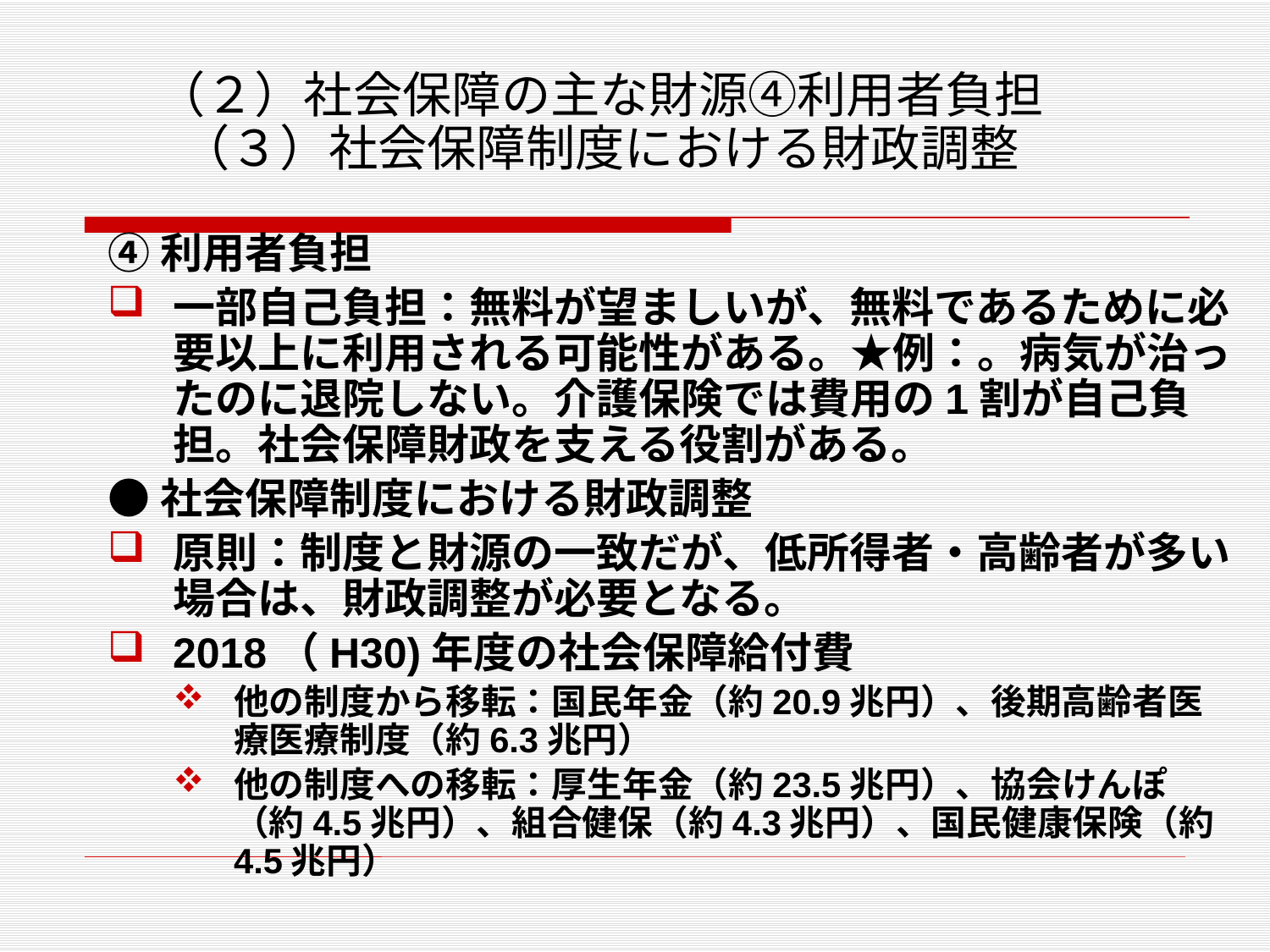

# （２）社会保障の主な財源④利用者負担 （３）社会保障制度における財政調整
④利用者負担
一部自己負担：無料が望ましいが、無料であるために必要以上に利用される可能性がある。★例：。病気が治ったのに退院しない。介護保険では費用の1割が自己負担。社会保障財政を支える役割がある。
●社会保障制度における財政調整
原則：制度と財源の一致だが、低所得者・高齢者が多い場合は、財政調整が必要となる。
2018（H30)年度の社会保障給付費
他の制度から移転：国民年金（約20.9兆円）、後期高齢者医療医療制度（約6.3兆円）
他の制度への移転：厚生年金（約23.5兆円）、協会けんぽ（約4.5兆円）、組合健保（約4.3兆円）、国民健康保険（約4.5兆円）